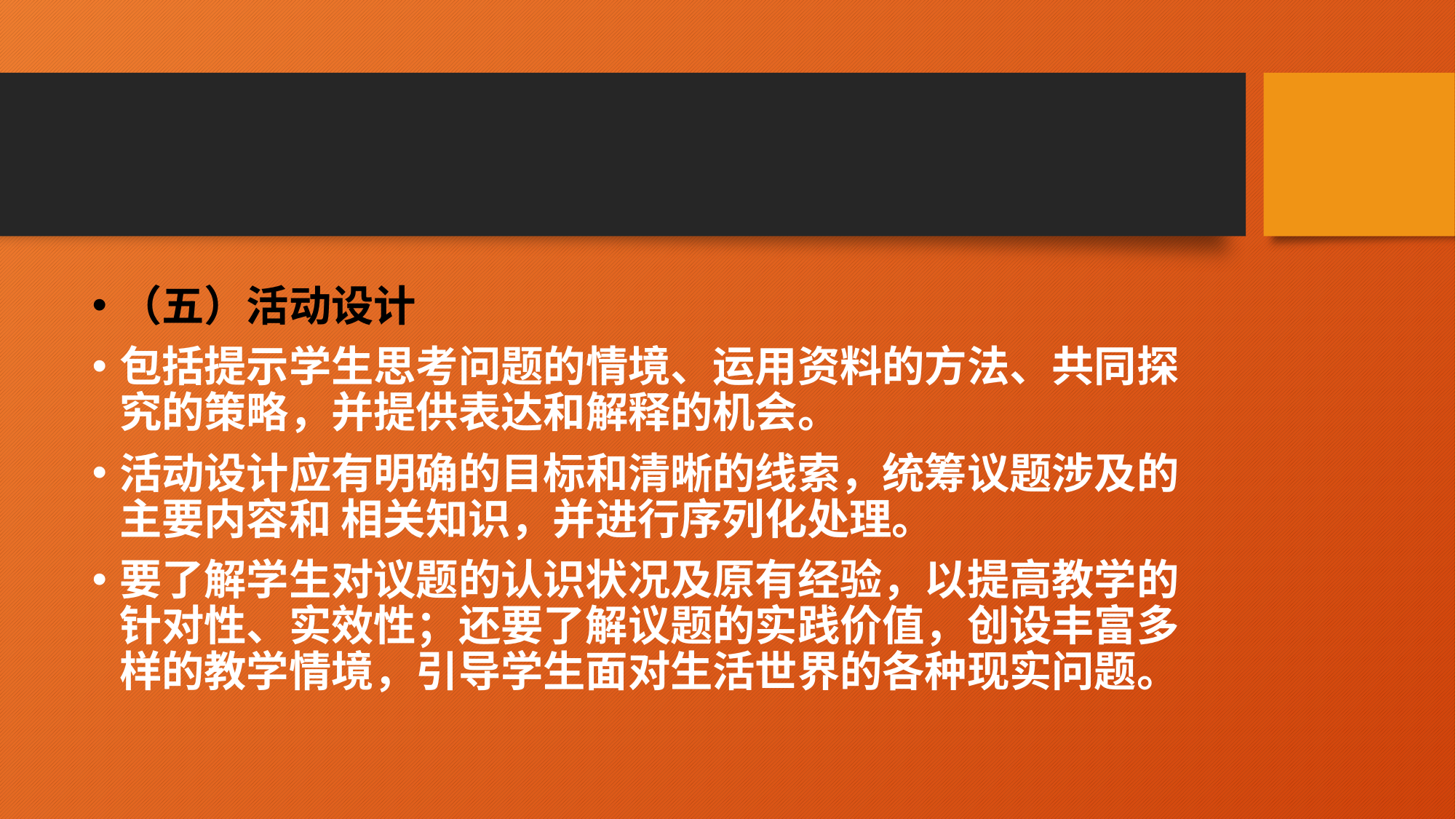

#
（五）活动设计
包括提示学生思考问题的情境、运用资料的方法、共同探究的策略，并提供表达和解释的机会。
活动设计应有明确的目标和清晰的线索，统筹议题涉及的主要内容和 相关知识，并进行序列化处理。
要了解学生对议题的认识状况及原有经验，以提高教学的针对性、实效性；还要了解议题的实践价值，创设丰富多样的教学情境，引导学生面对生活世界的各种现实问题。